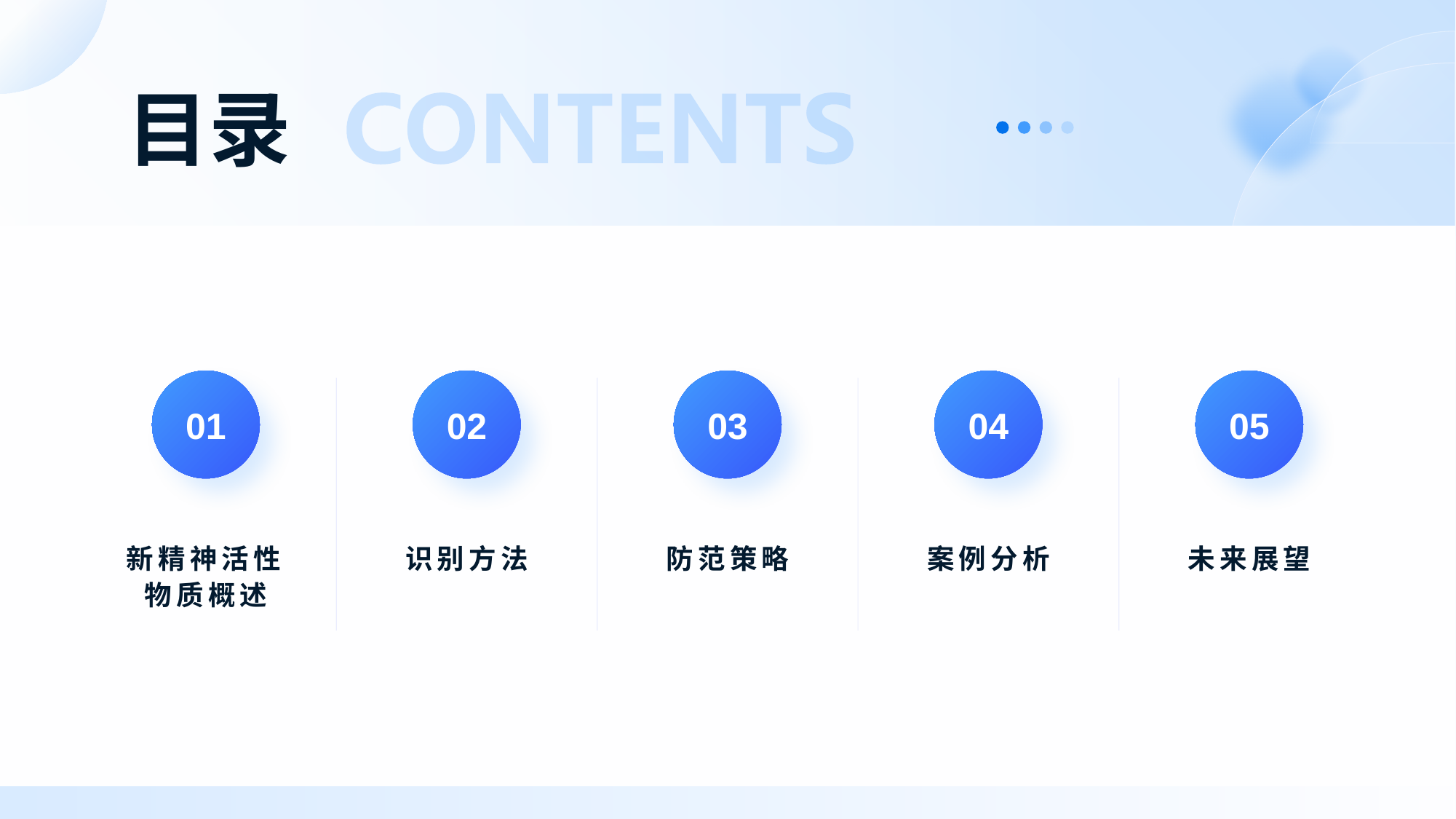

# 目录

01
02
03
04
05
新精神活性物质概述
识别方法
防范策略
案例分析
未来展望